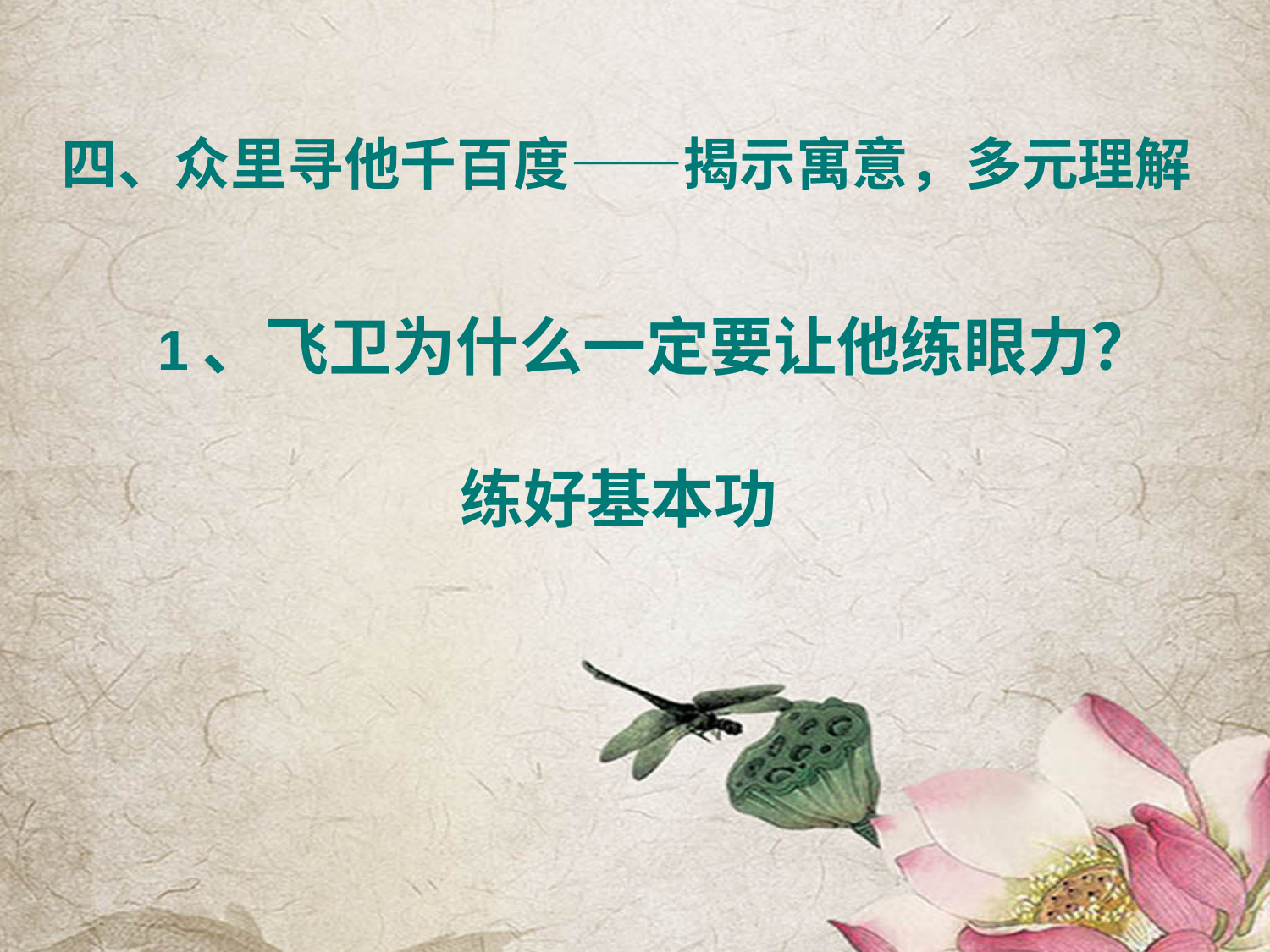

四、众里寻他千百度——揭示寓意，多元理解
1、飞卫为什么一定要让他练眼力？

                    练好基本功